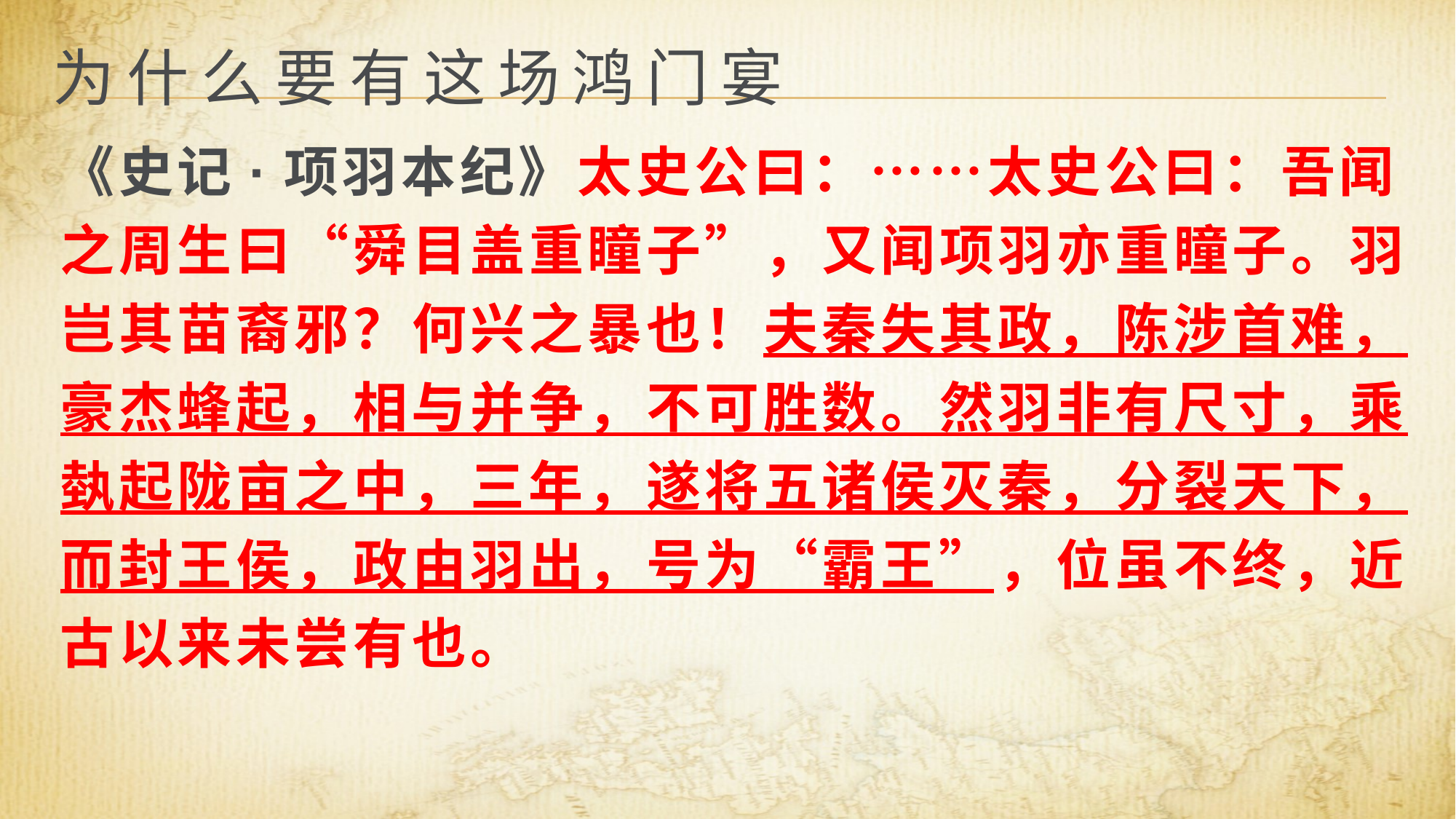

为什么要有这场鸿门宴
《史记·项羽本纪》太史公曰：……太史公曰：吾闻之周生曰“舜目盖重瞳子”，又闻项羽亦重瞳子。羽岂其苗裔邪？何兴之暴也！夫秦失其政，陈涉首难，豪杰蜂起，相与并争，不可胜数。然羽非有尺寸，乘埶起陇亩之中，三年，遂将五诸侯灭秦，分裂天下，而封王侯，政由羽出，号为“霸王”，位虽不终，近古以来未尝有也。